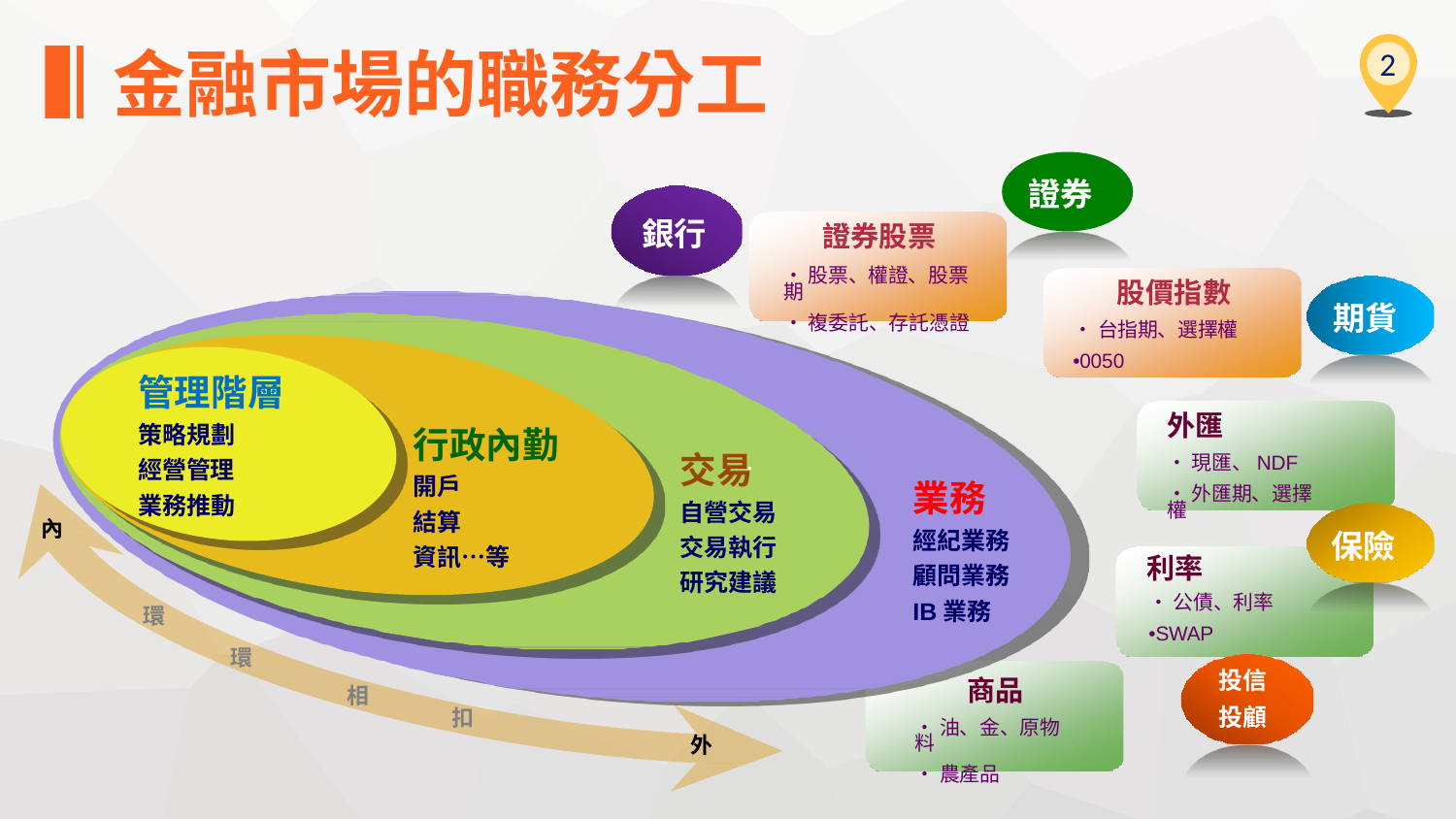

金融市場的職務分工
2

證券

銀行
證券股票
•股票、權證、股票期
•複委託、存託憑證

股價指數
•台指期、選擇權
•0050

期貨

管理階層
策略規劃
經營管理
業務推動

外匯

•現匯、NDF
•外匯期、選擇權
行政內勤
開戶
結算
資訊…等
交易
自營交易
交易執行
研究建議

業務
經紀業務
顧問業務
IB業務

內
保險

利率
•公債、利率
•SWAP

環
環

投信 投顧

商品
•油、金、原物料
•農產品
相
扣
外